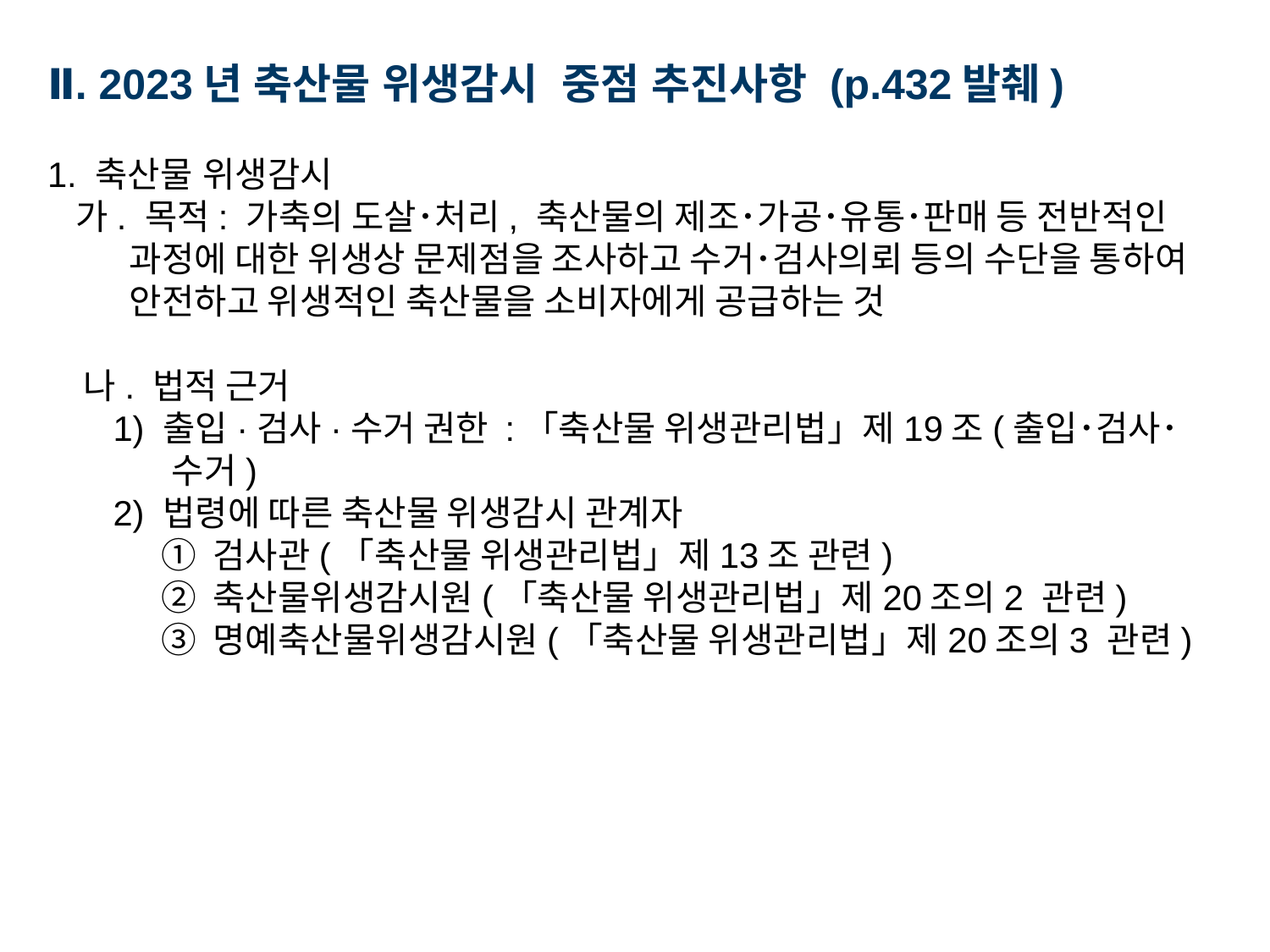

Ⅱ. 2023년 축산물 위생감시  중점 추진사항 (p.432발췌)
1. 축산물 위생감시
  가. 목적: 가축의 도살･처리, 축산물의 제조･가공･유통･판매 등 전반적인 과정에 대한 위생상 문제점을 조사하고 수거･검사의뢰 등의 수단을 통하여 안전하고 위생적인 축산물을 소비자에게 공급하는 것

나. 법적 근거
   1) 출입·검사·수거 권한 :「축산물 위생관리법」제19조(출입･검사･수거)
   2) 법령에 따른 축산물 위생감시 관계자
 ① 검사관(「축산물 위생관리법」제13조 관련)
 ② 축산물위생감시원(「축산물 위생관리법」제20조의2 관련)
 ③ 명예축산물위생감시원(「축산물 위생관리법」제20조의3 관련)